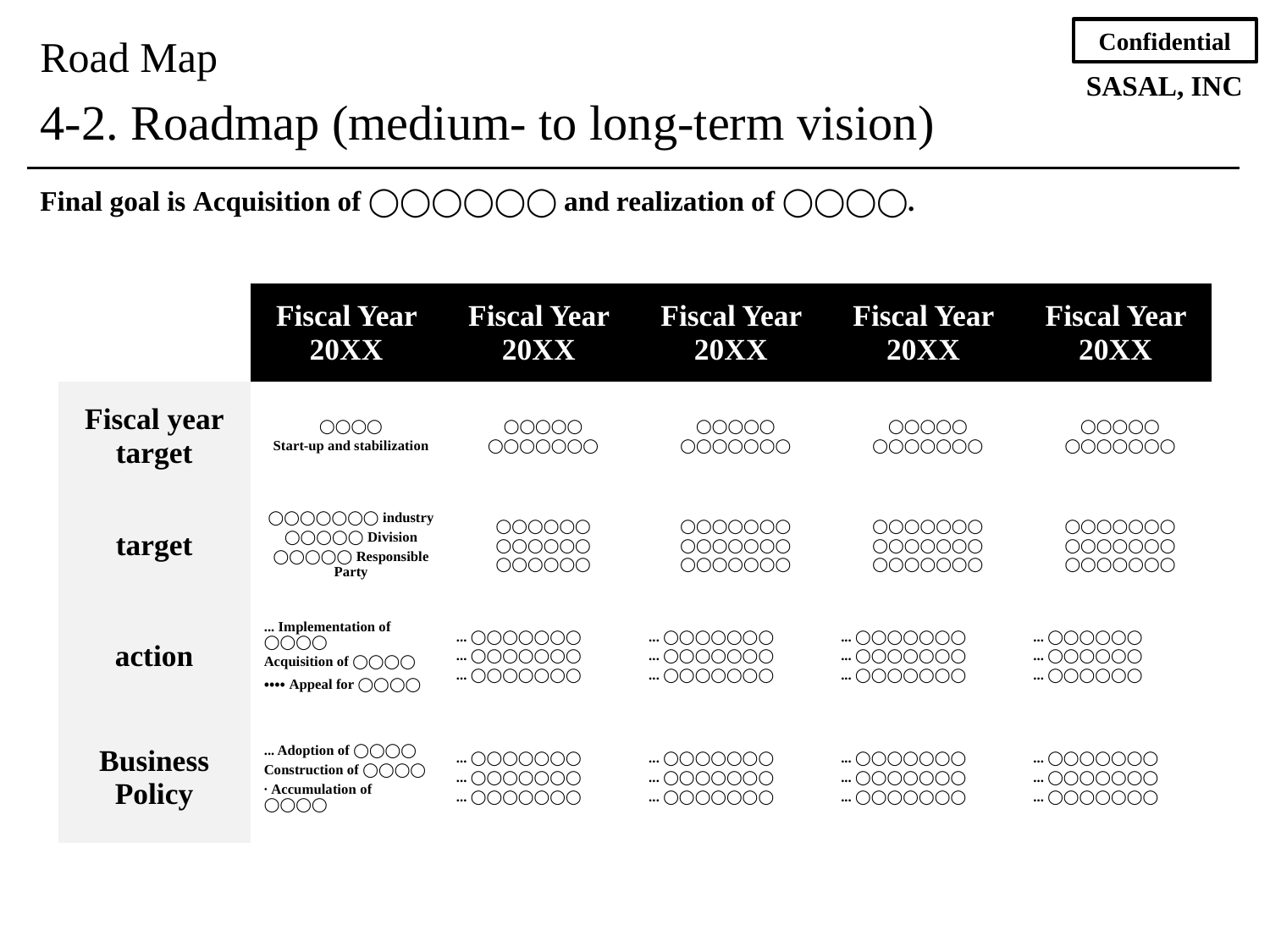

Road Map
4-2. Roadmap (medium- to long-term vision)
Final goal is Acquisition of ◯◯◯◯◯◯ and realization of ◯◯◯◯.
|  | Fiscal Year 20XX | Fiscal Year 20XX | Fiscal Year 20XX | Fiscal Year 20XX | Fiscal Year 20XX |
| --- | --- | --- | --- | --- | --- |
| Fiscal year target | ◯◯◯◯ Start-up and stabilization | ◯◯◯◯◯ ◯◯◯◯◯◯◯ | ◯◯◯◯◯ ◯◯◯◯◯◯◯ | ◯◯◯◯◯ ◯◯◯◯◯◯◯ | ◯◯◯◯◯ ◯◯◯◯◯◯◯ |
| target | ◯◯◯◯◯◯◯ industry ◯◯◯◯◯ Division ◯◯◯◯◯ Responsible Party | ◯◯◯◯◯◯ ◯◯◯◯◯◯ ◯◯◯◯◯◯ | ◯◯◯◯◯◯◯ ◯◯◯◯◯◯◯ ◯◯◯◯◯◯◯ | ◯◯◯◯◯◯◯ ◯◯◯◯◯◯◯ ◯◯◯◯◯◯◯ | ◯◯◯◯◯◯◯ ◯◯◯◯◯◯◯ ◯◯◯◯◯◯◯ |
| action | ... Implementation of ◯◯◯◯ Acquisition of ◯◯◯◯ ・・・・Appeal for ◯◯◯◯ | ... ◯◯◯◯◯◯◯ ... ◯◯◯◯◯◯◯ ... ◯◯◯◯◯◯◯ | ... ◯◯◯◯◯◯◯ ... ◯◯◯◯◯◯◯ ... ◯◯◯◯◯◯◯ | ... ◯◯◯◯◯◯◯ ... ◯◯◯◯◯◯◯ ... ◯◯◯◯◯◯◯ | ... ◯◯◯◯◯◯ ... ◯◯◯◯◯◯ ... ◯◯◯◯◯◯ |
| Business Policy | ... Adoption of ◯◯◯◯ Construction of ◯◯◯◯ ∙ Accumulation of ◯◯◯◯ | ... ◯◯◯◯◯◯◯ ... ◯◯◯◯◯◯◯ ... ◯◯◯◯◯◯◯ | ... ◯◯◯◯◯◯◯ ... ◯◯◯◯◯◯◯ ... ◯◯◯◯◯◯◯ | ... ◯◯◯◯◯◯◯ ... ◯◯◯◯◯◯◯ ... ◯◯◯◯◯◯◯ | ... ◯◯◯◯◯◯◯ ... ◯◯◯◯◯◯◯ ... ◯◯◯◯◯◯◯ |